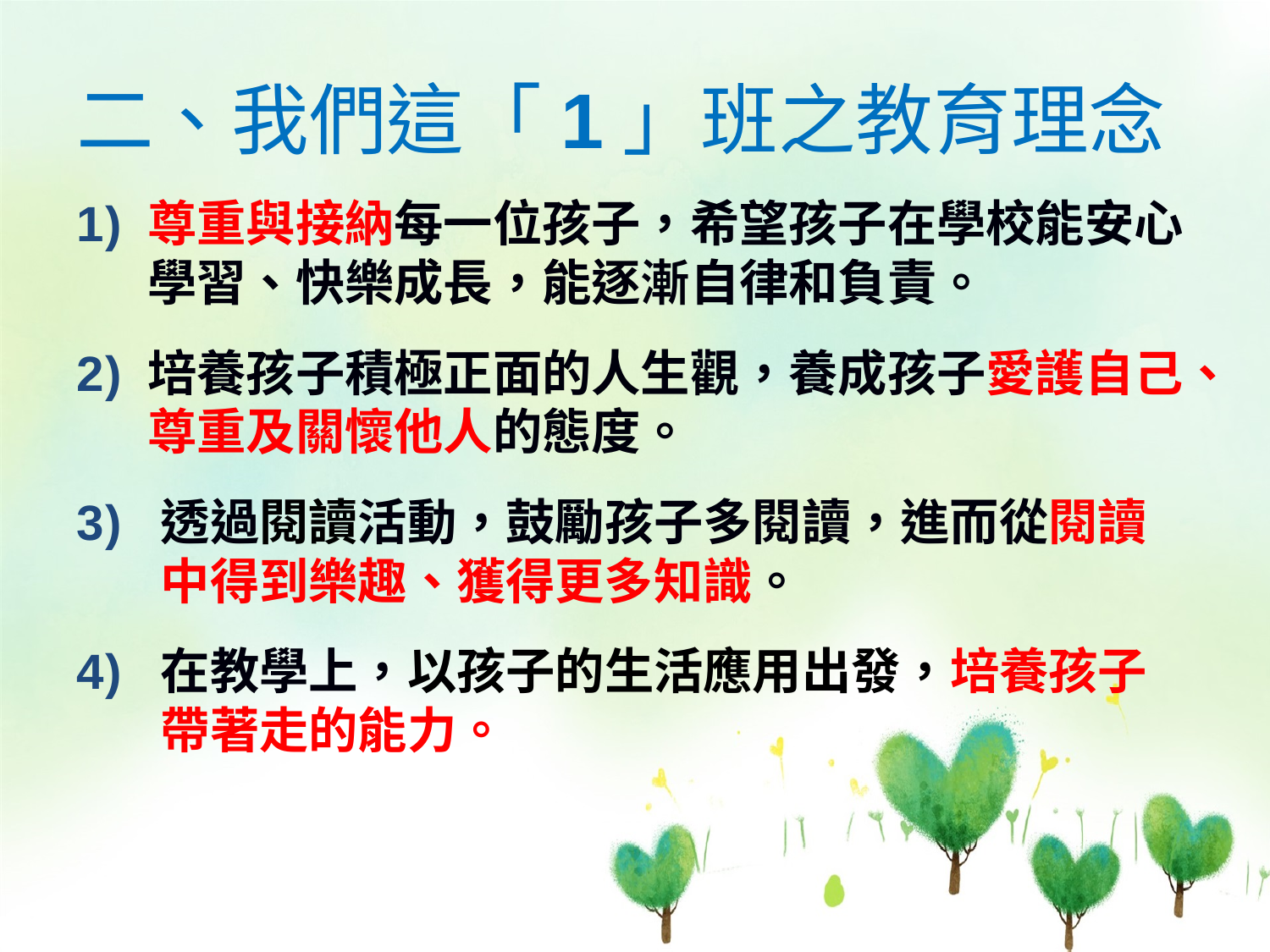

# 二、我們這「1」班之教育理念
尊重與接納每一位孩子，希望孩子在學校能安心學習、快樂成長，能逐漸自律和負責。
培養孩子積極正面的人生觀，養成孩子愛護自己、尊重及關懷他人的態度。
透過閱讀活動，鼓勵孩子多閱讀，進而從閱讀中得到樂趣、獲得更多知識。
在教學上，以孩子的生活應用出發，培養孩子帶著走的能力。